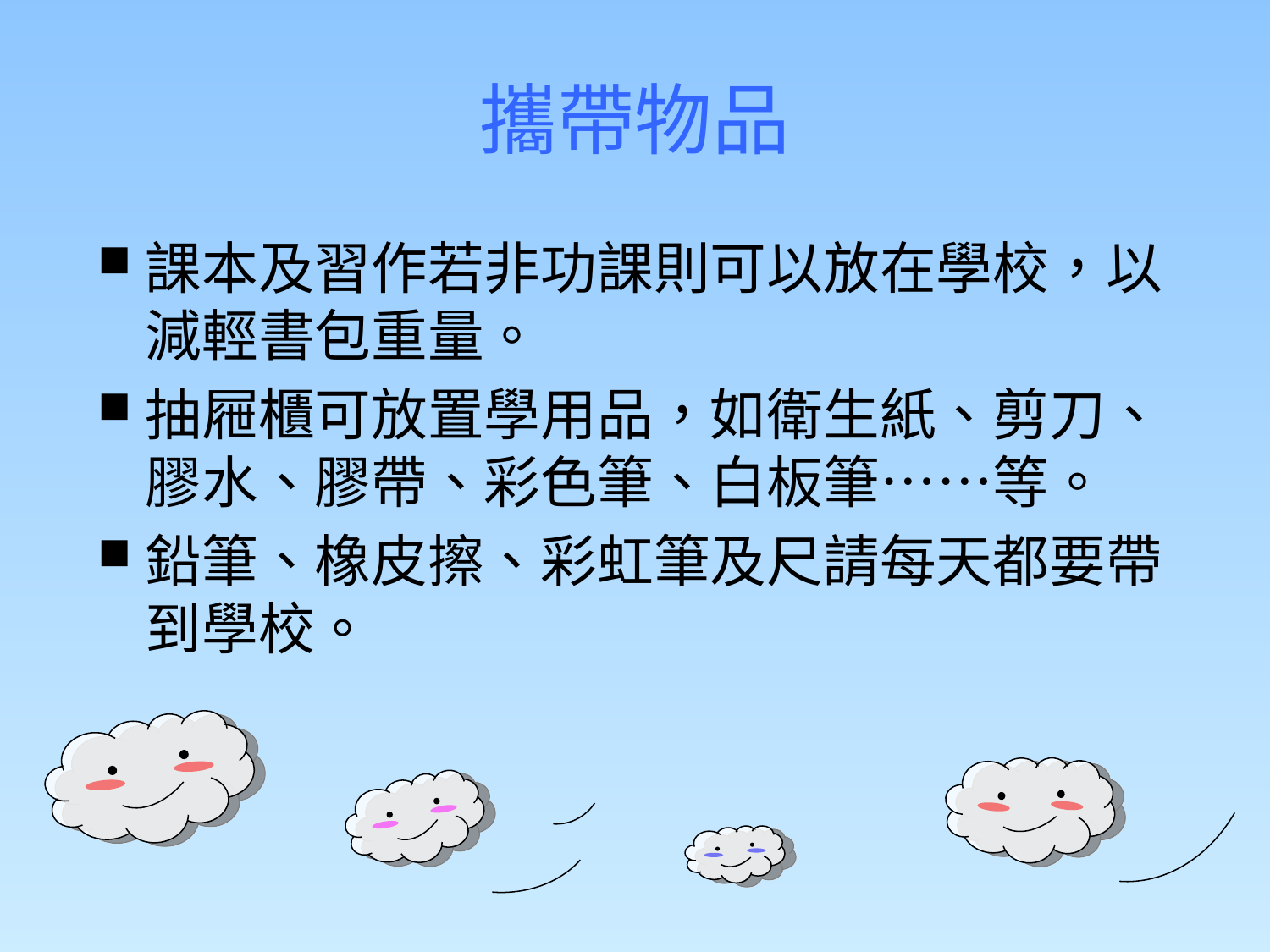

# 攜帶物品
課本及習作若非功課則可以放在學校，以減輕書包重量。
抽屜櫃可放置學用品，如衛生紙、剪刀、膠水、膠帶、彩色筆、白板筆……等。
鉛筆、橡皮擦、彩虹筆及尺請每天都要帶到學校。